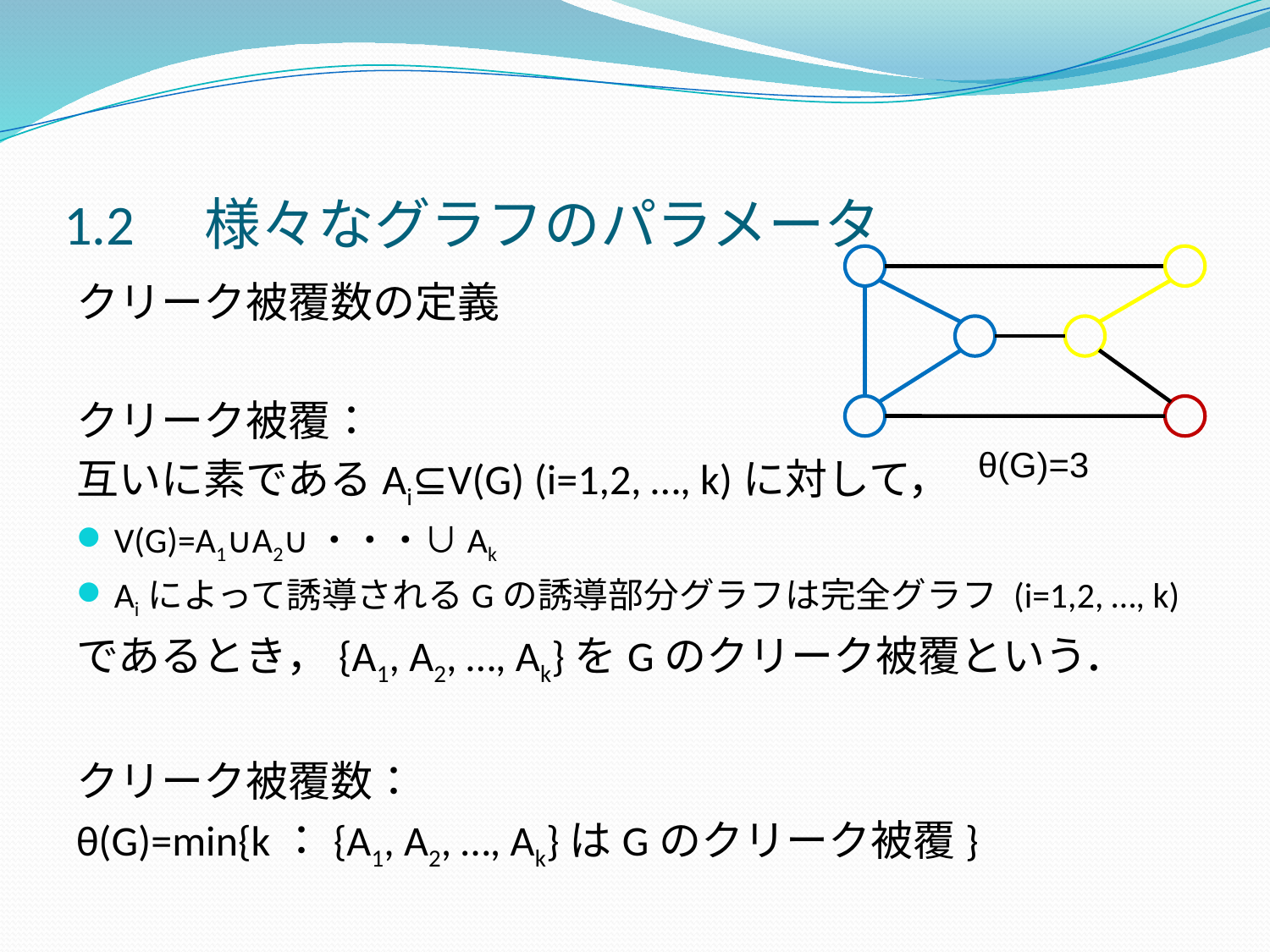

# 1.2　様々なグラフのパラメータ

クリーク被覆数の定義

クリーク被覆：
互いに素であるAi⊆V(G) (i=1,2, …, k)に対して，
V(G)=A1∪A2∪・・・∪Ak
Aiによって誘導されるGの誘導部分グラフは完全グラフ (i=1,2, …, k)
であるとき，{A1, A2, …, Ak}をGのクリーク被覆という．

クリーク被覆数：
θ(G)=min{k：{A1, A2, …, Ak}はGのクリーク被覆}

θ(G)=3